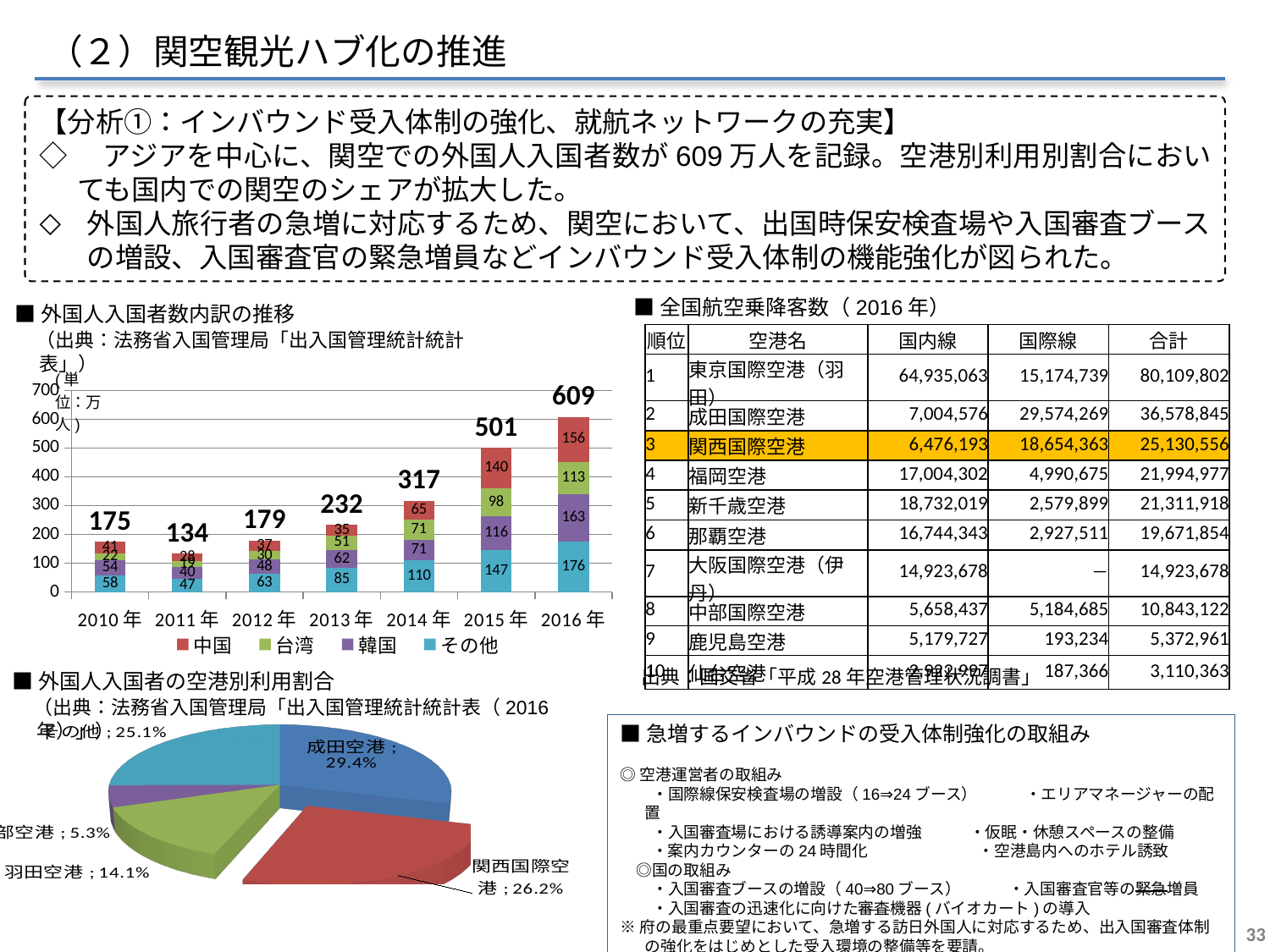

（２）関空観光ハブ化の推進
【分析①：インバウンド受入体制の強化、就航ネットワークの充実】
◇　アジアを中心に、関空での外国人入国者数が609万人を記録。空港別利用別割合においても国内での関空のシェアが拡大した。
外国人旅行者の急増に対応するため、関空において、出国時保安検査場や入国審査ブースの増設、入国審査官の緊急増員などインバウンド受入体制の機能強化が図られた。
■全国航空乗降客数（2016年）
■外国人入国者数内訳の推移
　（出典：法務省入国管理局「出入国管理統計統計表」）
| 順位 | 空港名 | 国内線 | 国際線 | 合計 |
| --- | --- | --- | --- | --- |
| 1 | 東京国際空港（羽田） | 64,935,063 | 15,174,739 | 80,109,802 |
| 2 | 成田国際空港 | 7,004,576 | 29,574,269 | 36,578,845 |
| 3 | 関西国際空港 | 6,476,193 | 18,654,363 | 25,130,556 |
| 4 | 福岡空港 | 17,004,302 | 4,990,675 | 21,994,977 |
| 5 | 新千歳空港 | 18,732,019 | 2,579,899 | 21,311,918 |
| 6 | 那覇空港 | 16,744,343 | 2,927,511 | 19,671,854 |
| 7 | 大阪国際空港（伊丹） | 14,923,678 | ― | 14,923,678 |
| 8 | 中部国際空港 | 5,658,437 | 5,184,685 | 10,843,122 |
| 9 | 鹿児島空港 | 5,179,727 | 193,234 | 5,372,961 |
| 10 | 仙台空港 | 2,922,997 | 187,366 | 3,110,363 |

### Chart

| Category | その他 | 韓国 | 台湾 | 中国 | 総数 |
|---|---|---|---|---|---|
| 2010年 | 57.6474 | 53.6497 | 22.4581 | 40.7803 | 174.5355 |
| 2011年 | 46.5803 | 40.1101 | 19.4908 | 27.6971 | 133.8783 |
| 2012年 | 63.4848 | 48.491 | 30.4552 | 36.7267 | 179.1577 |
| 2013年 | 84.7776 | 61.5863 | 50.5632 | 35.384 | 232.3111 |
| 2014年 | 109.896 | 71.0697 | 70.615 | 65.4635 | 317.0442 |
| 2015年 | 146.5927 | 115.6033 | 98.1551 | 140.424 | 500.7751 |
| 2016年 | 176.354 | 163.2761 | 112.5592 | 156.4707 | 608.66 |
出典：国交省「平成28年空港管理状況調書」
■外国人入国者の空港別利用割合
　（出典：法務省入国管理局「出入国管理統計統計表（2016年）」）
■急増するインバウンドの受入体制強化の取組み

◎空港運営者の取組み
　　・国際線保安検査場の増設（16⇒24ブース）　　　・エリアマネージャーの配置
　　・入国審査場における誘導案内の増強　　　・仮眠・休憩スペースの整備
　　・案内カウンターの24時間化	　　　　　・空港島内へのホテル誘致
　◎国の取組み
　　・入国審査ブースの増設（40⇒80ブース）　　　・入国審査官等の緊急増員
　　・入国審査の迅速化に向けた審査機器(バイオカート)の導入
※府の最重点要望において、急増する訪日外国人に対応するため、出入国審査体制の強化をはじめとした受入環境の整備等を要請。

[unsupported chart]

33